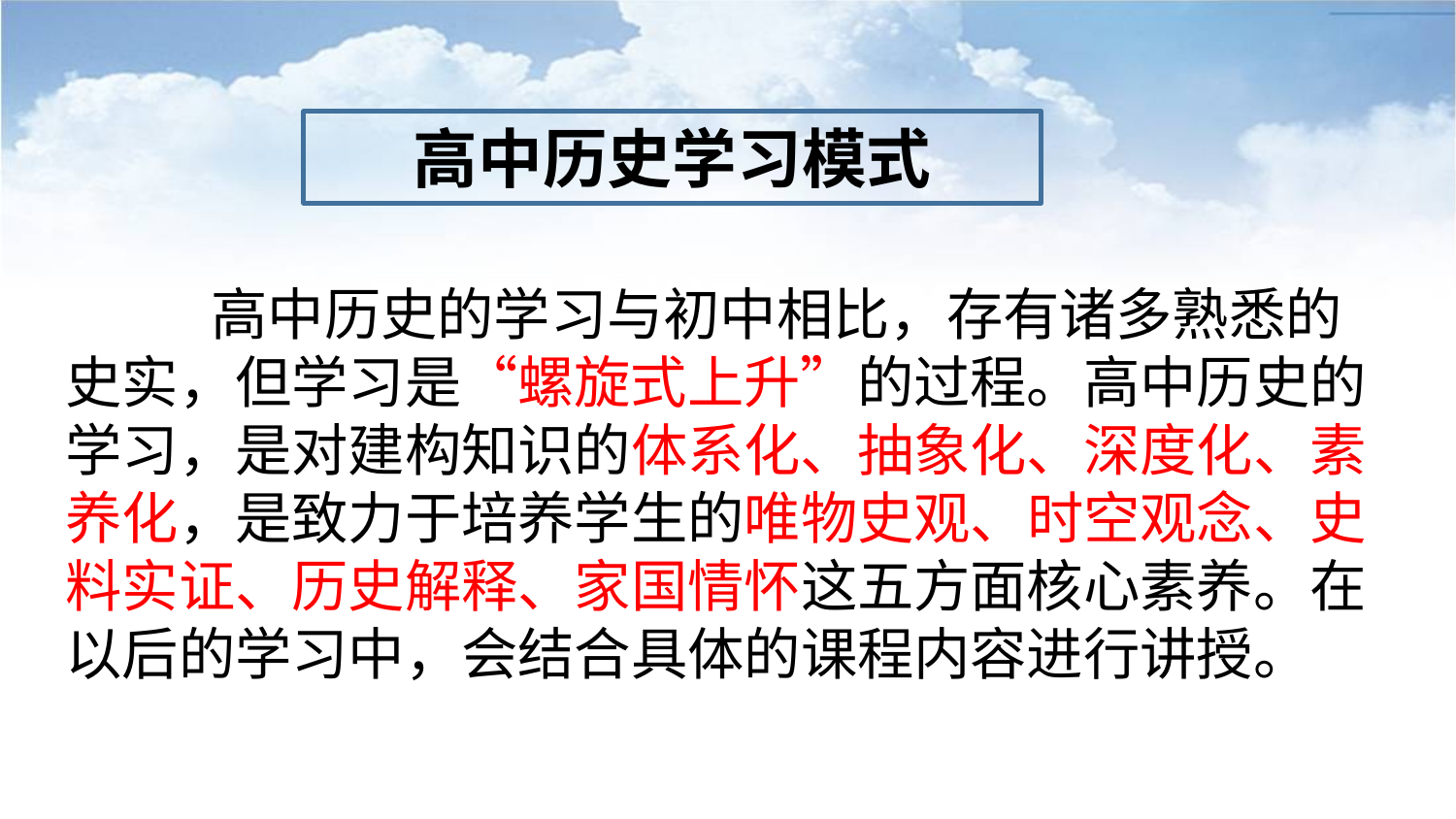

高中历史学习模式
	高中历史的学习与初中相比，存有诸多熟悉的史实，但学习是“螺旋式上升”的过程。高中历史的学习，是对建构知识的体系化、抽象化、深度化、素养化，是致力于培养学生的唯物史观、时空观念、史料实证、历史解释、家国情怀这五方面核心素养。在以后的学习中，会结合具体的课程内容进行讲授。